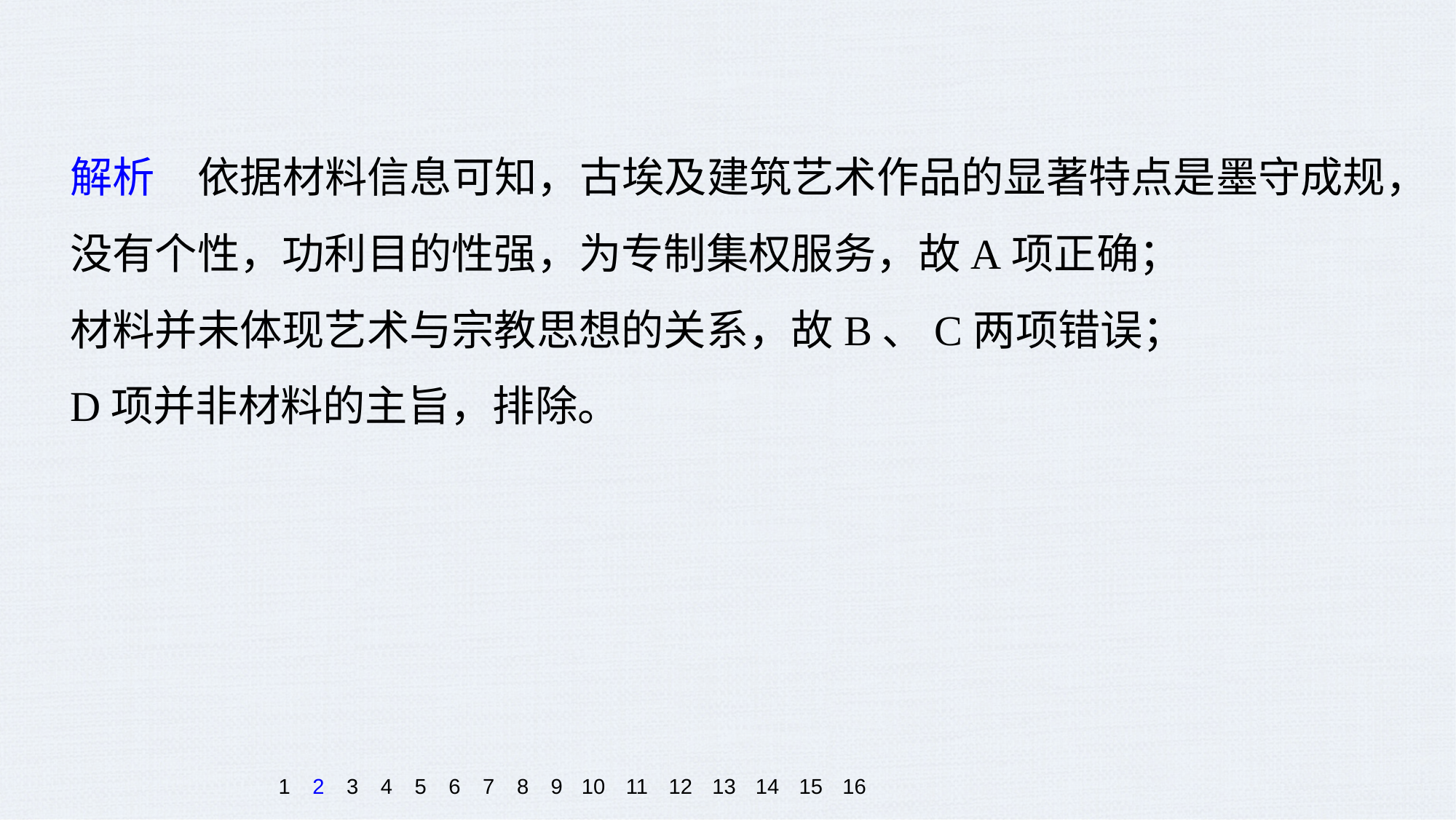

解析　依据材料信息可知，古埃及建筑艺术作品的显著特点是墨守成规，没有个性，功利目的性强，为专制集权服务，故A项正确；
材料并未体现艺术与宗教思想的关系，故B、C两项错误；
D项并非材料的主旨，排除。
1
2
3
4
5
6
7
8
9
10
11
12
13
14
15
16